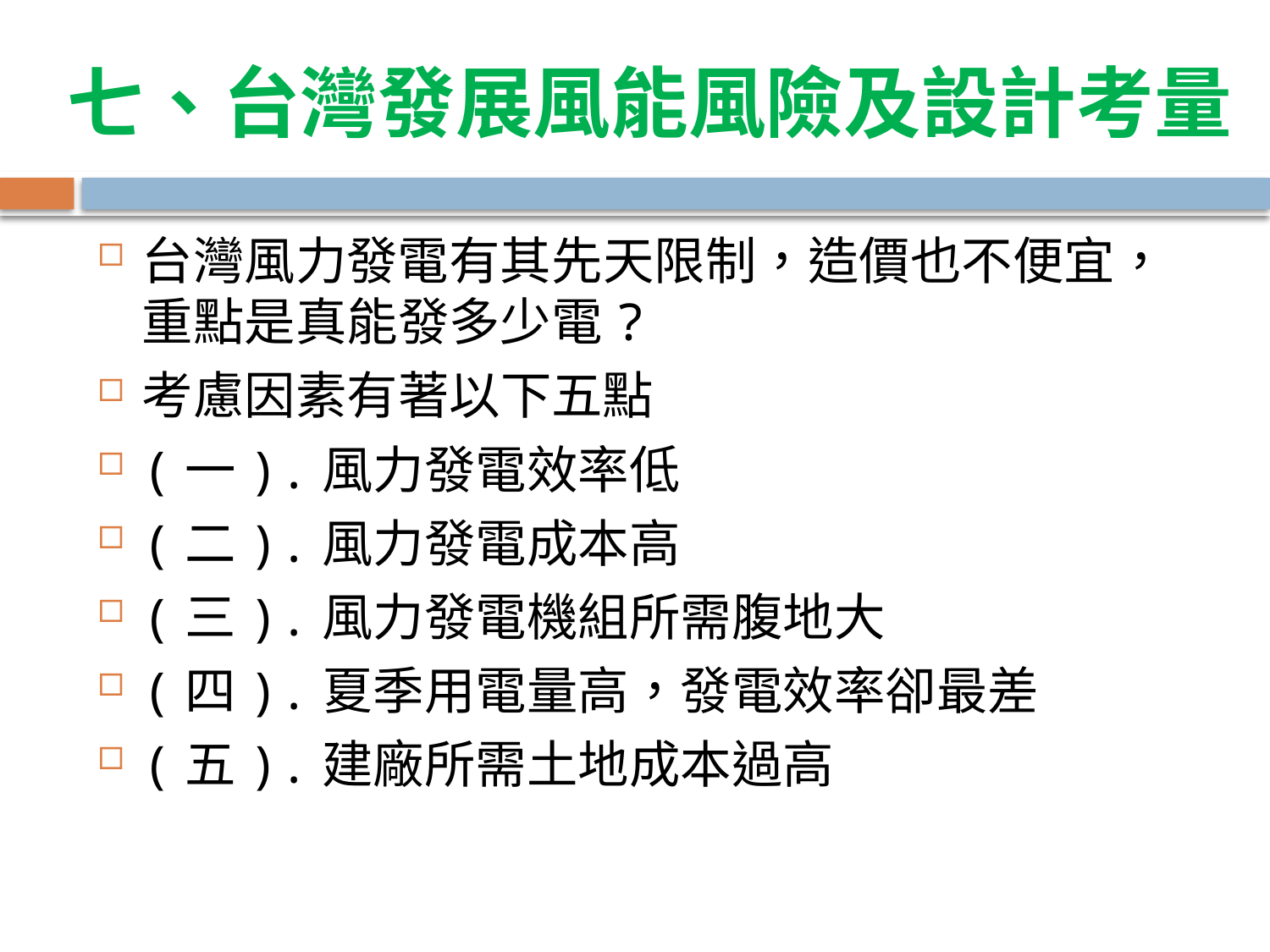

# 七、台灣發展風能風險及設計考量
台灣風力發電有其先天限制，造價也不便宜，重點是真能發多少電?
考慮因素有著以下五點
(一).風力發電效率低
(二).風力發電成本高
(三).風力發電機組所需腹地大
(四).夏季用電量高，發電效率卻最差
(五).建廠所需土地成本過高